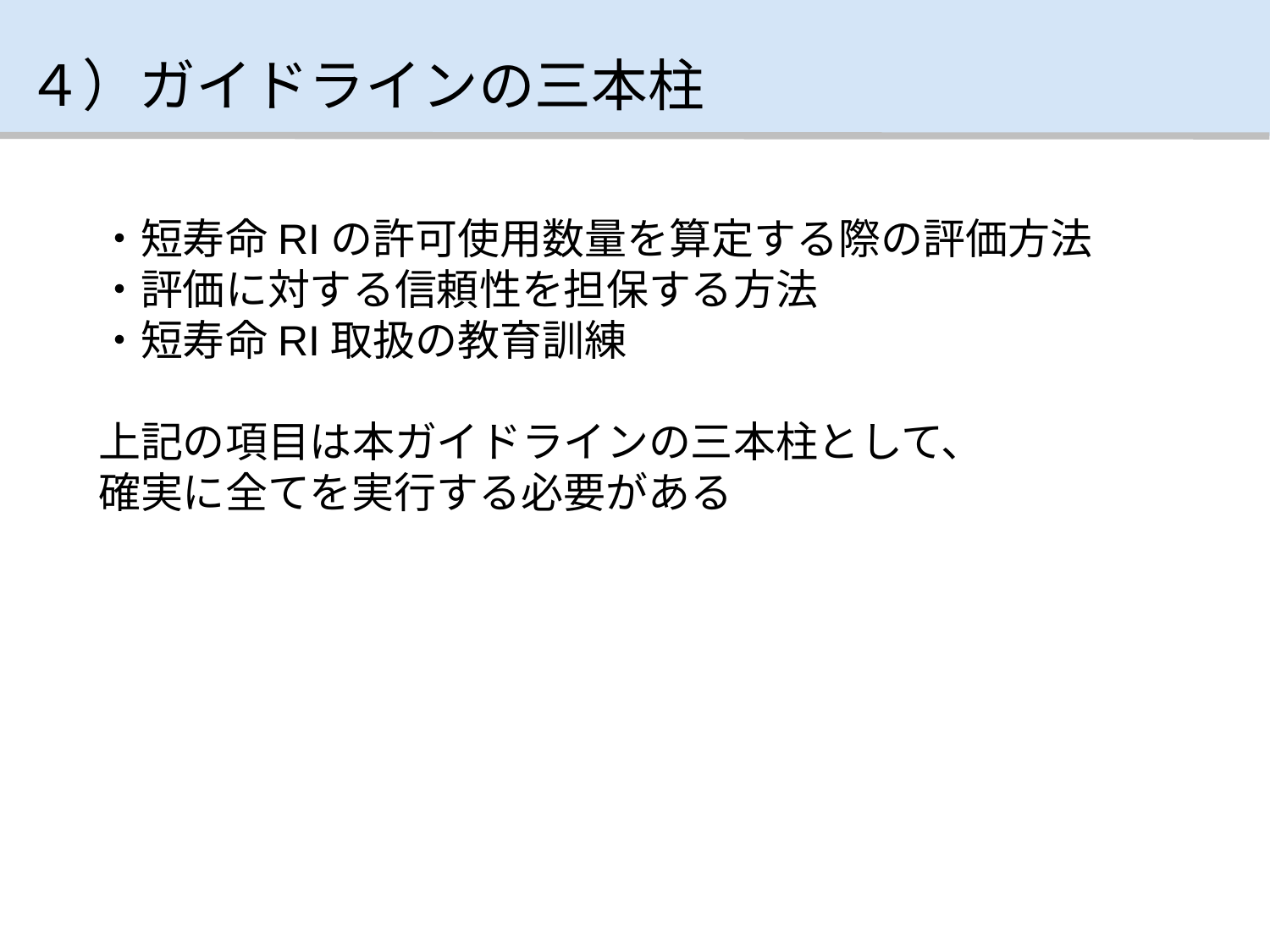

４）ガイドラインの三本柱
・短寿命RIの許可使用数量を算定する際の評価方法
・評価に対する信頼性を担保する方法
・短寿命RI取扱の教育訓練

上記の項目は本ガイドラインの三本柱として、
確実に全てを実行する必要がある